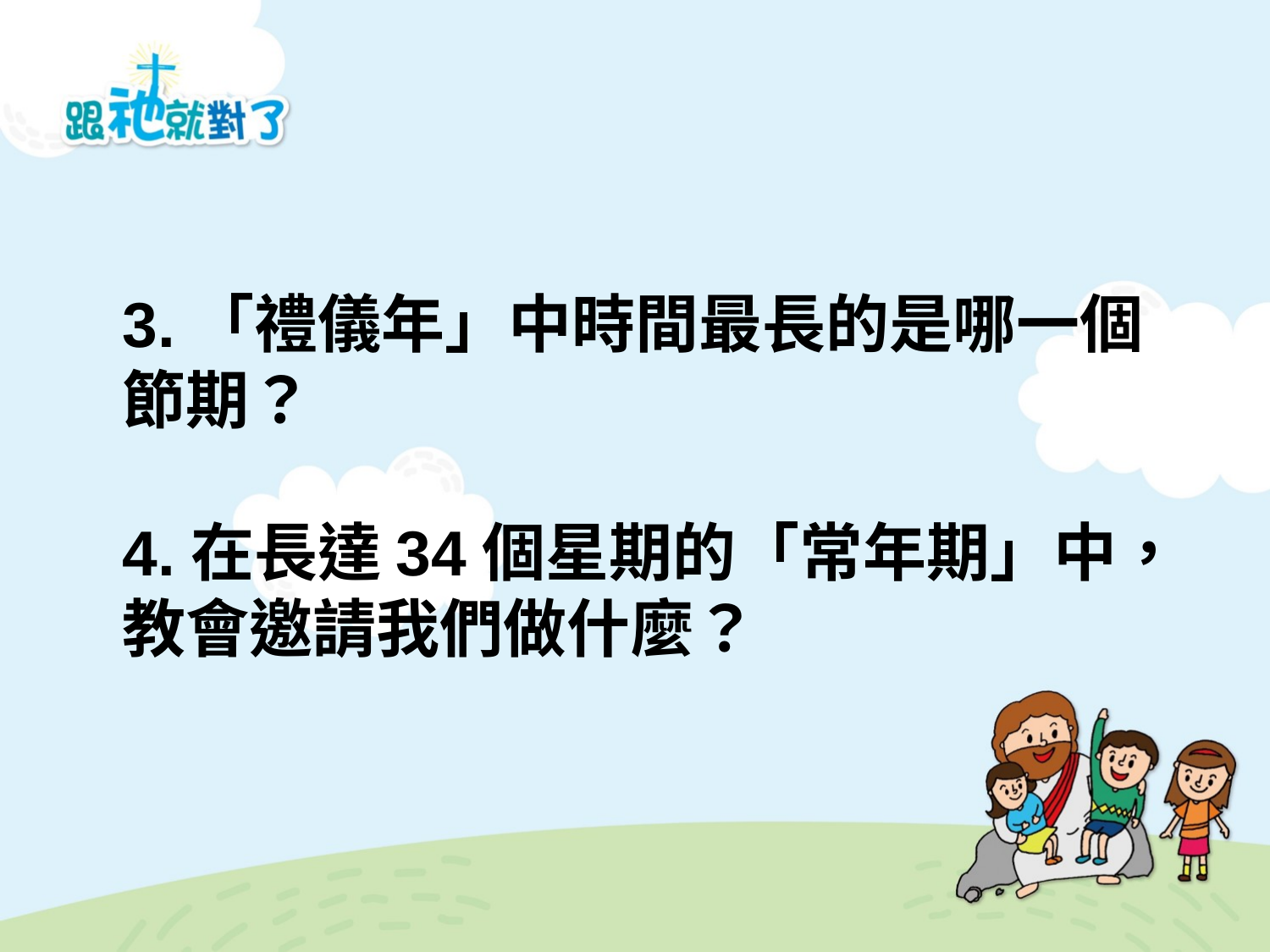

3.「禮儀年」中時間最長的是哪一個節期？

4.在長達34個星期的「常年期」中，教會邀請我們做什麼？